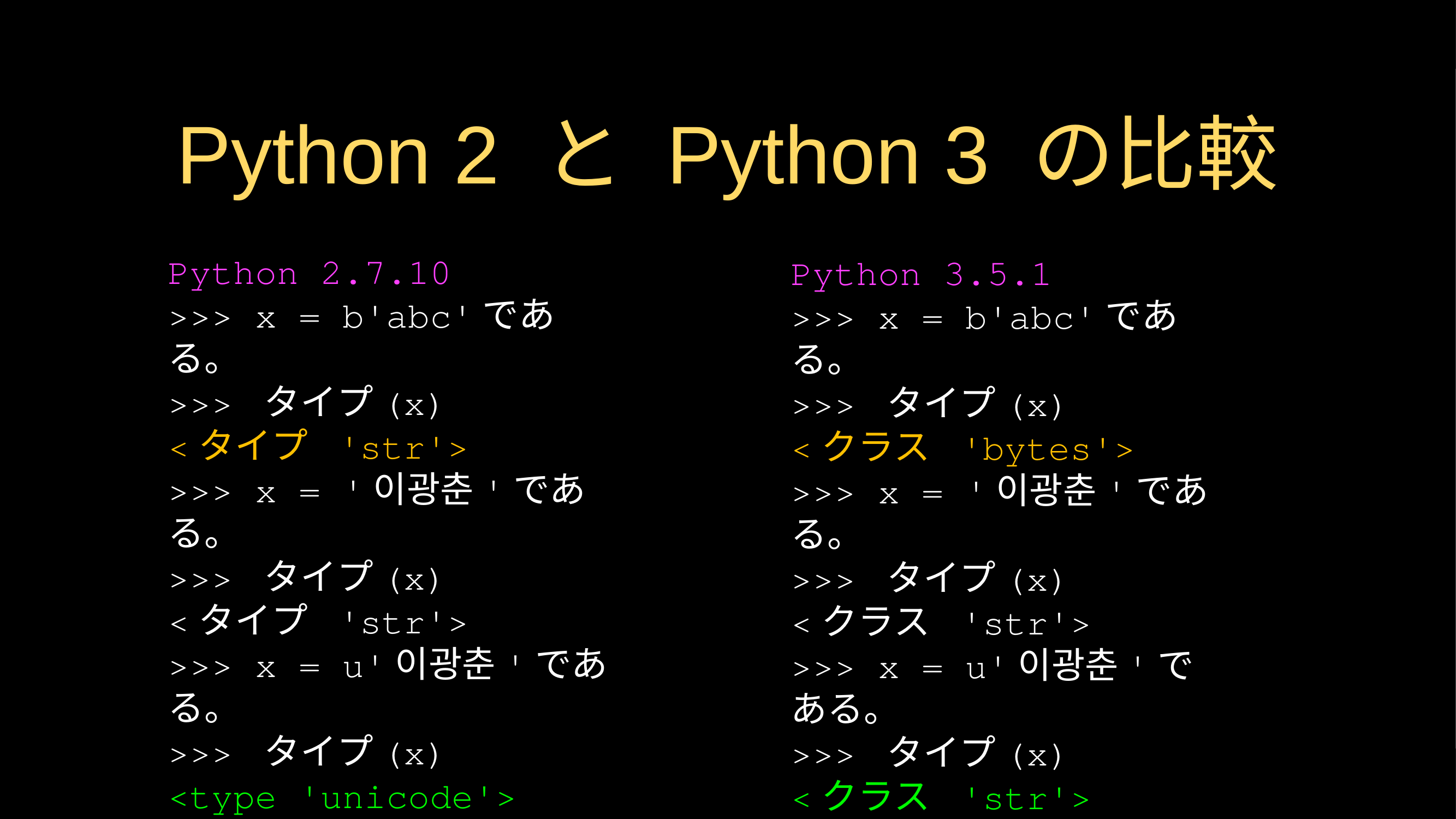

# Python 2 と Python 3 の比較
Python 2.7.10
>>> x = b'abc'である。
>>> タイプ(x)
<タイプ 'str'>
>>> x = '이광춘'である。
>>> タイプ(x)
<タイプ 'str'>
>>> x = u'이광춘'である。
>>> タイプ(x)
<type 'unicode'>
Python 3.5.1
>>> x = b'abc'である。
>>> タイプ(x)
<クラス 'bytes'>
>>> x = '이광춘'である。
>>> タイプ(x)
<クラス 'str'>
>>> x = u'이광춘'である。
>>> タイプ(x)
<クラス 'str'>